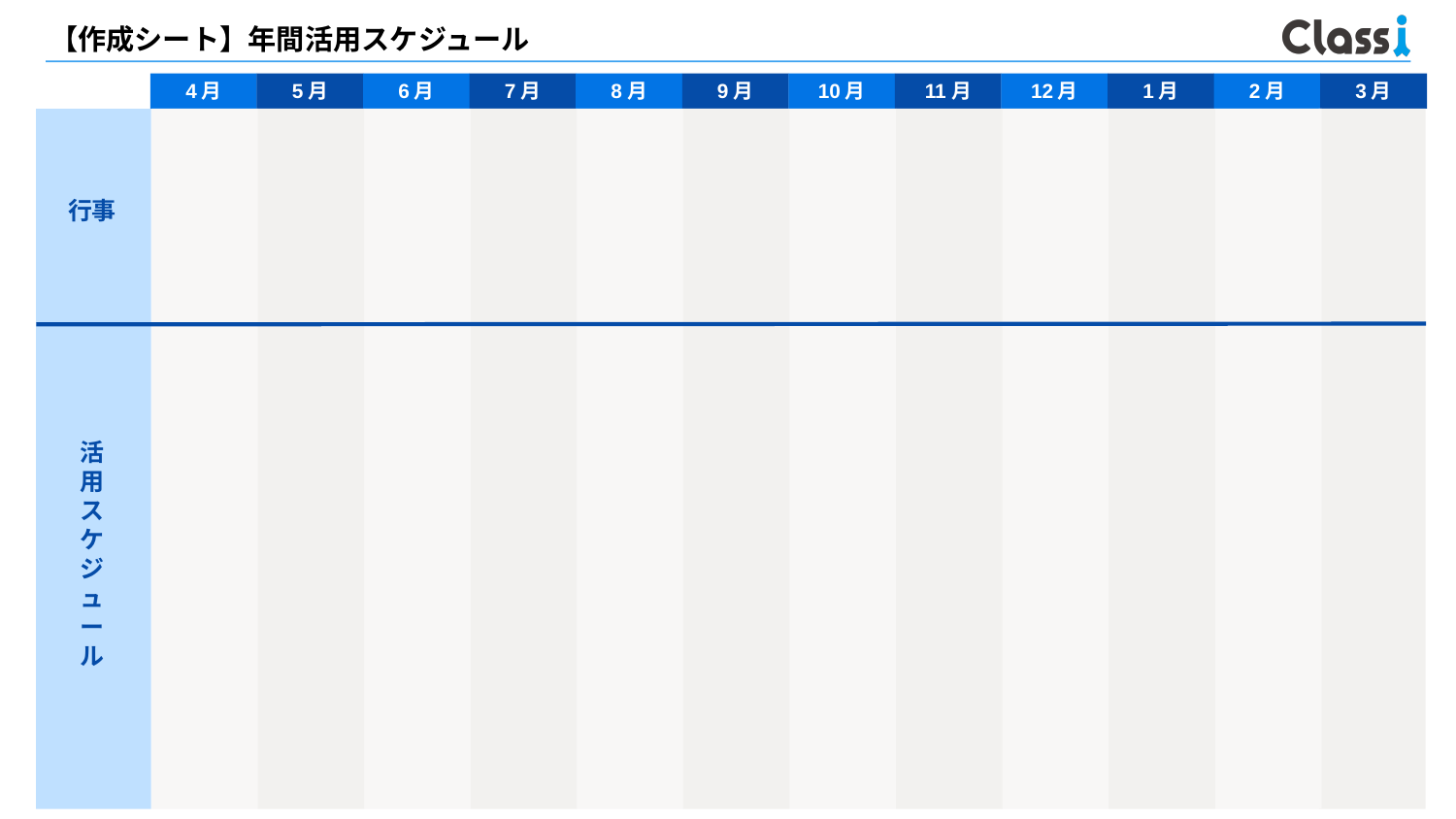

【作成シート】年間活用スケジュール
4月
5月
6月
7月
8月
9月
10月
11月
12月
1月
2月
3月

行事

活
用
ス
ケ
ジ
ュ
ー
ル
3